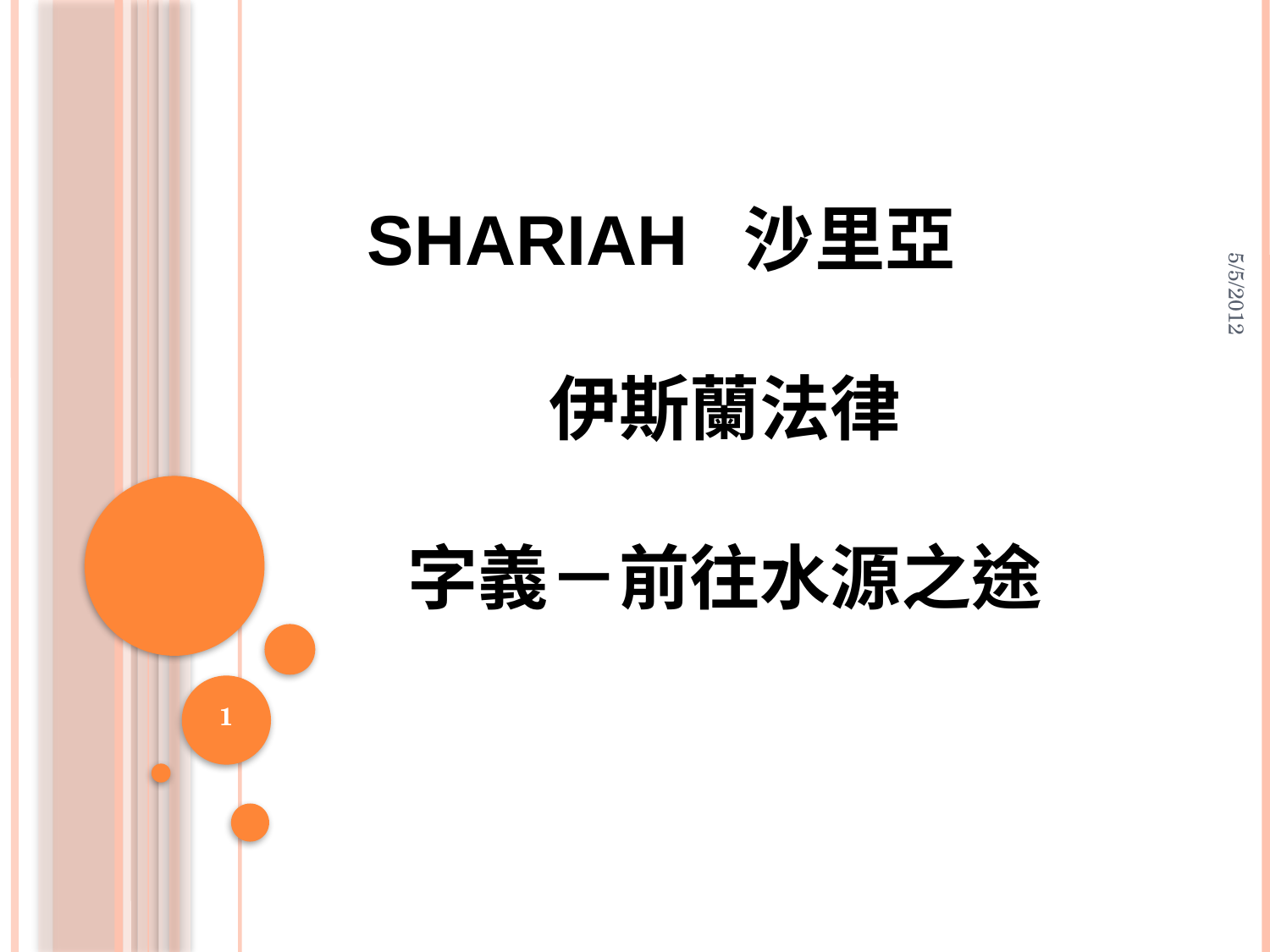

# SHARIAH  沙里亞 伊斯蘭法律 字義－前往水源之途
5/5/2012
1